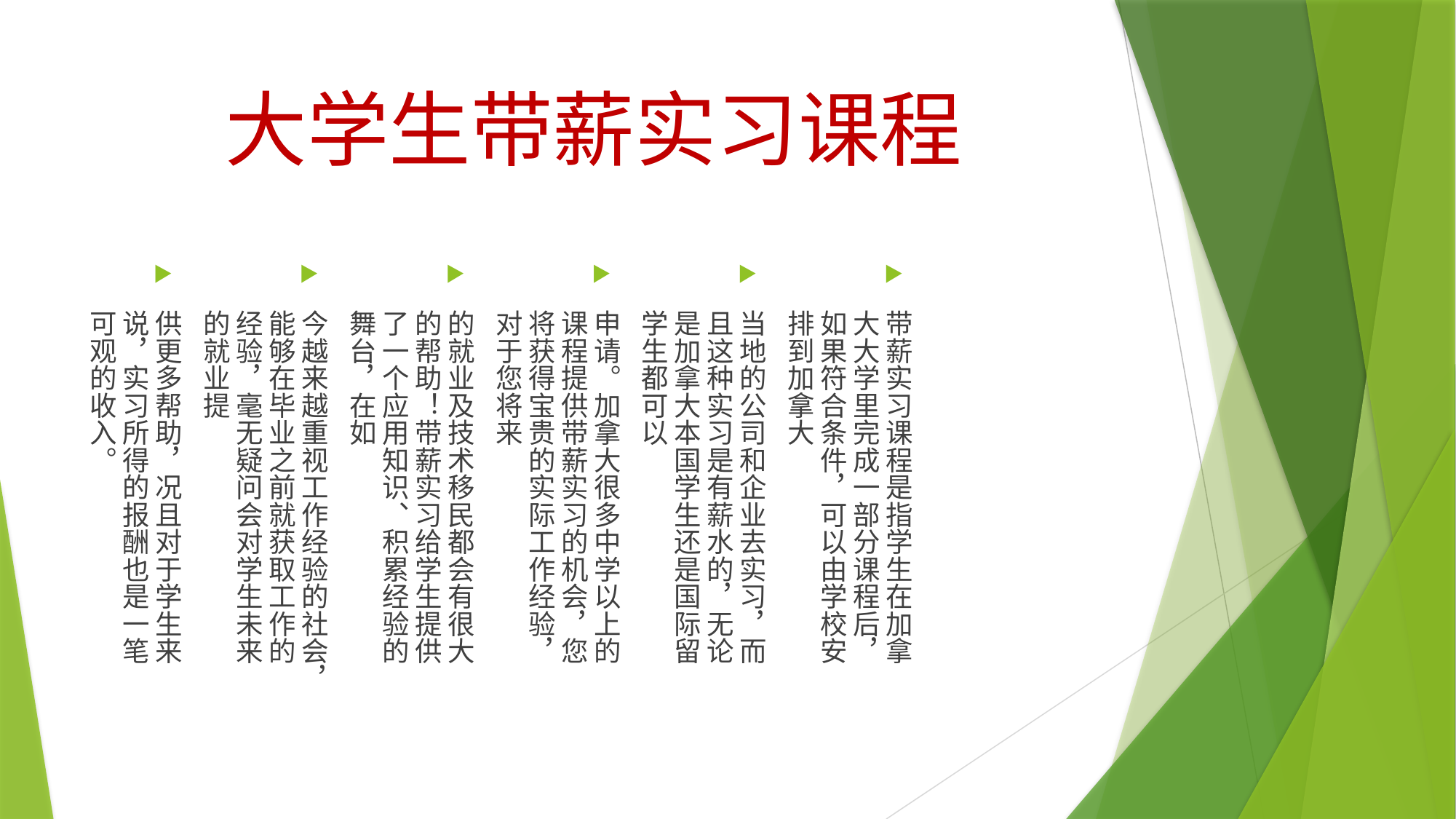

# 大学生带薪实习课程
带薪实习课程是指学生在加拿大大学里完成一部分课程后，如果符合条件，可以由学校安排到加拿大
当地的公司和企业去实习，而且这种实习是有薪水的，无论是加拿大本国学生还是国际留学生都可以
申请。加拿大很多中学以上的课程提供带薪实习的机会，您将获得宝贵的实际工作经验，对于您将来
的就业及技术移民都会有很大的帮助！带薪实习给学生提供了一个应用知识、积累经验的舞台，在如
今越来越重视工作经验的社会，能够在毕业之前就获取工作的经验，毫无疑问会对学生未来的就业提
供更多帮助，况且对于学生来说，实习所得的报酬也是一笔可观的收入。